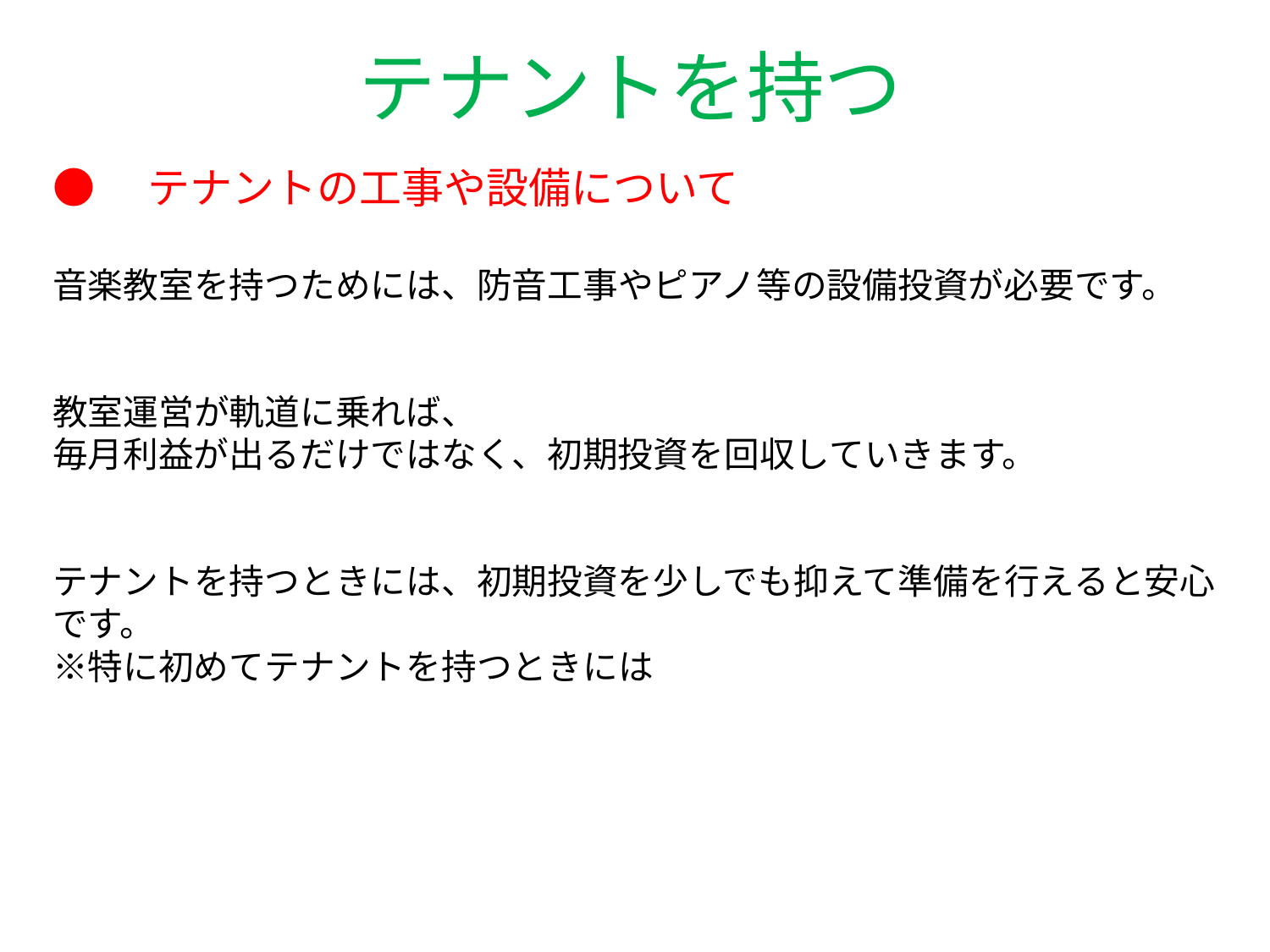

テナントを持つ
# ●　テナントの工事や設備について 音楽教室を持つためには、防音工事やピアノ等の設備投資が必要です。 教室運営が軌道に乗れば、 毎月利益が出るだけではなく、初期投資を回収していきます。 テナントを持つときには、初期投資を少しでも抑えて準備を行えると安心です。 ※特に初めてテナントを持つときには